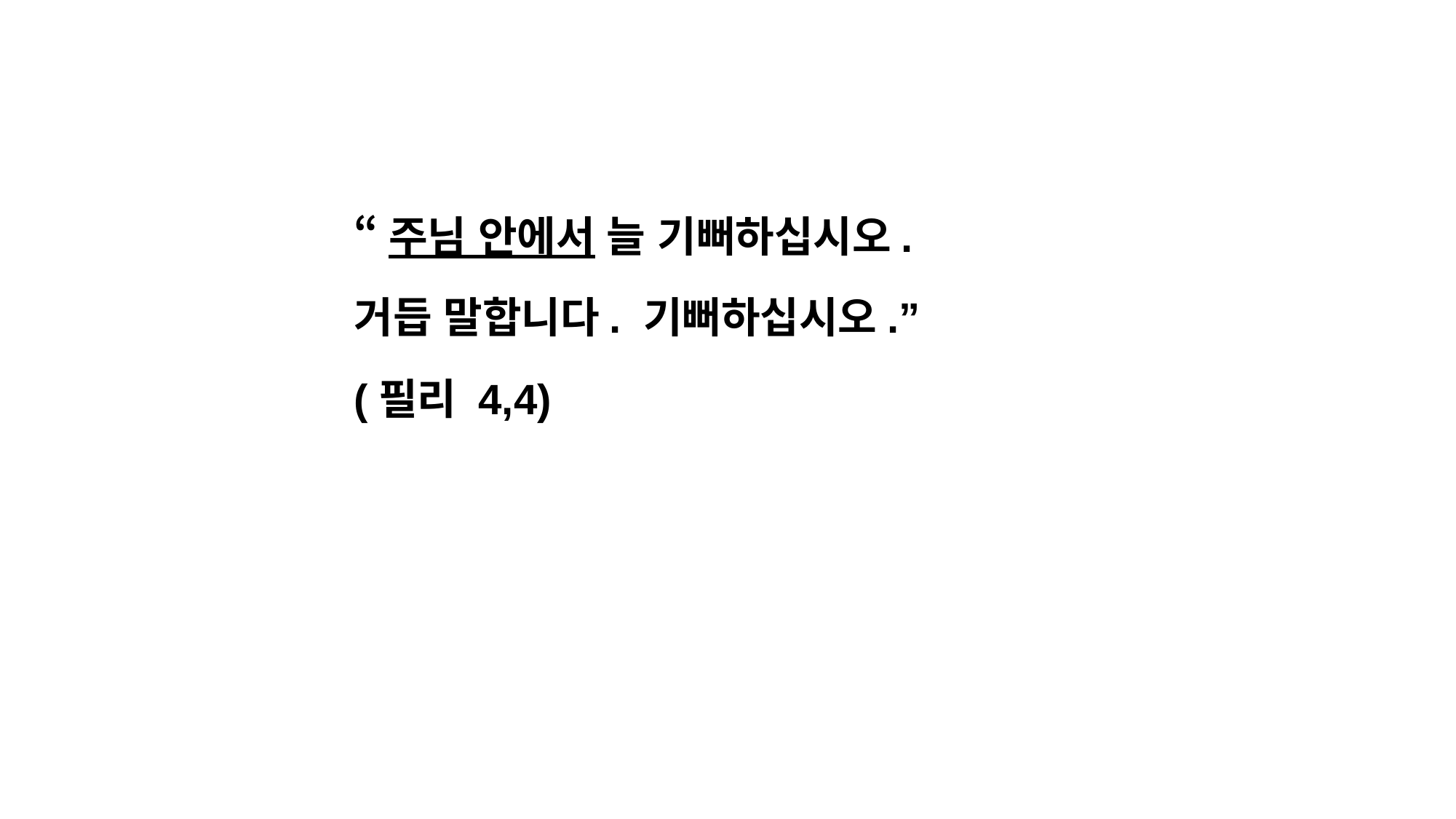

“주님 안에서 늘 기뻐하십시오.
거듭 말합니다. 기뻐하십시오.”
(필리 4,4)